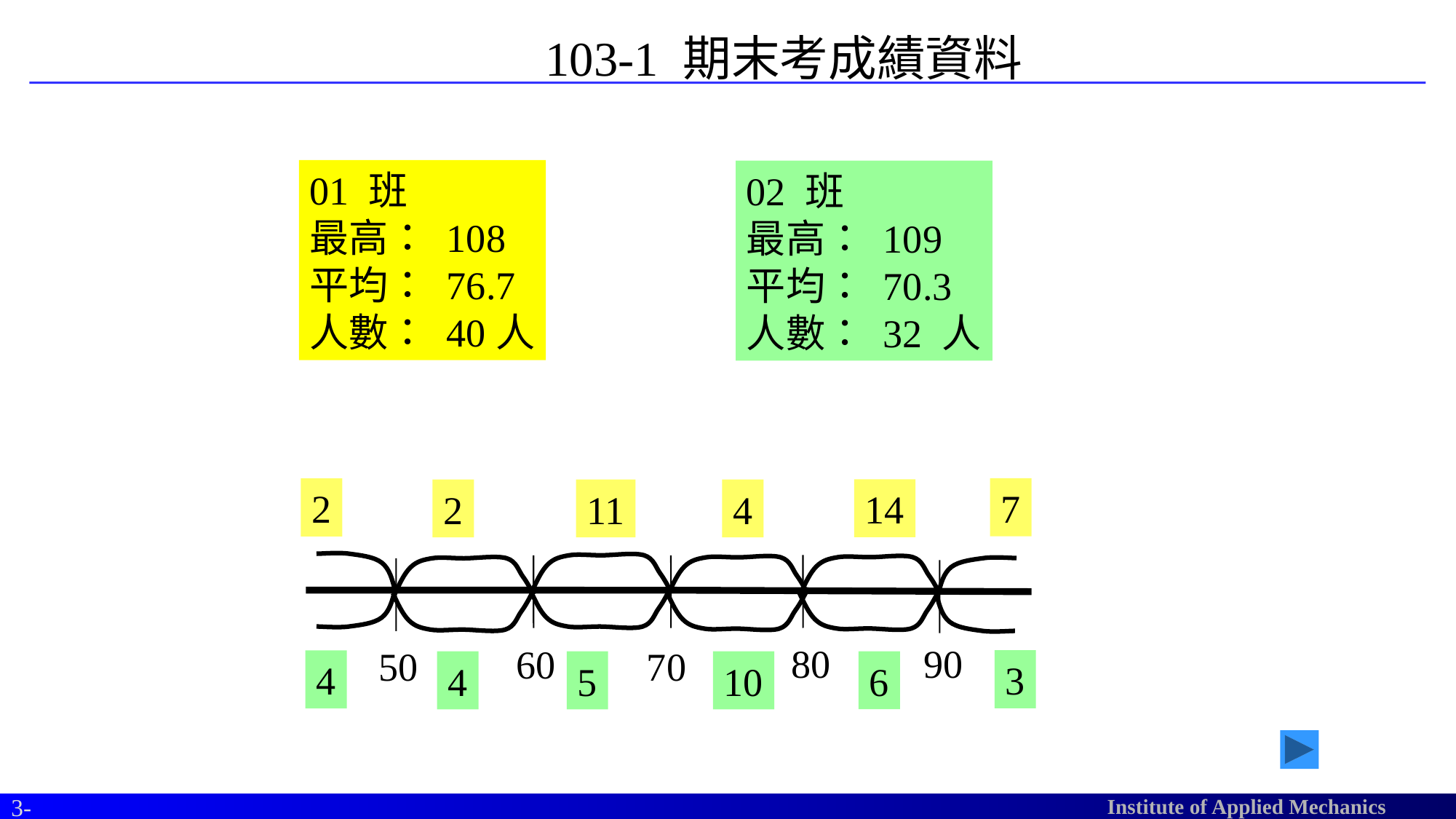

103-1 期末考成績資料
01 班
最高： 108
平均： 76.7
人數： 40人
02 班
最高： 109
平均： 70.3
人數： 32 人
7
2
14
2
11
4

90
80
60
50
70
3
4
6
4
5
10